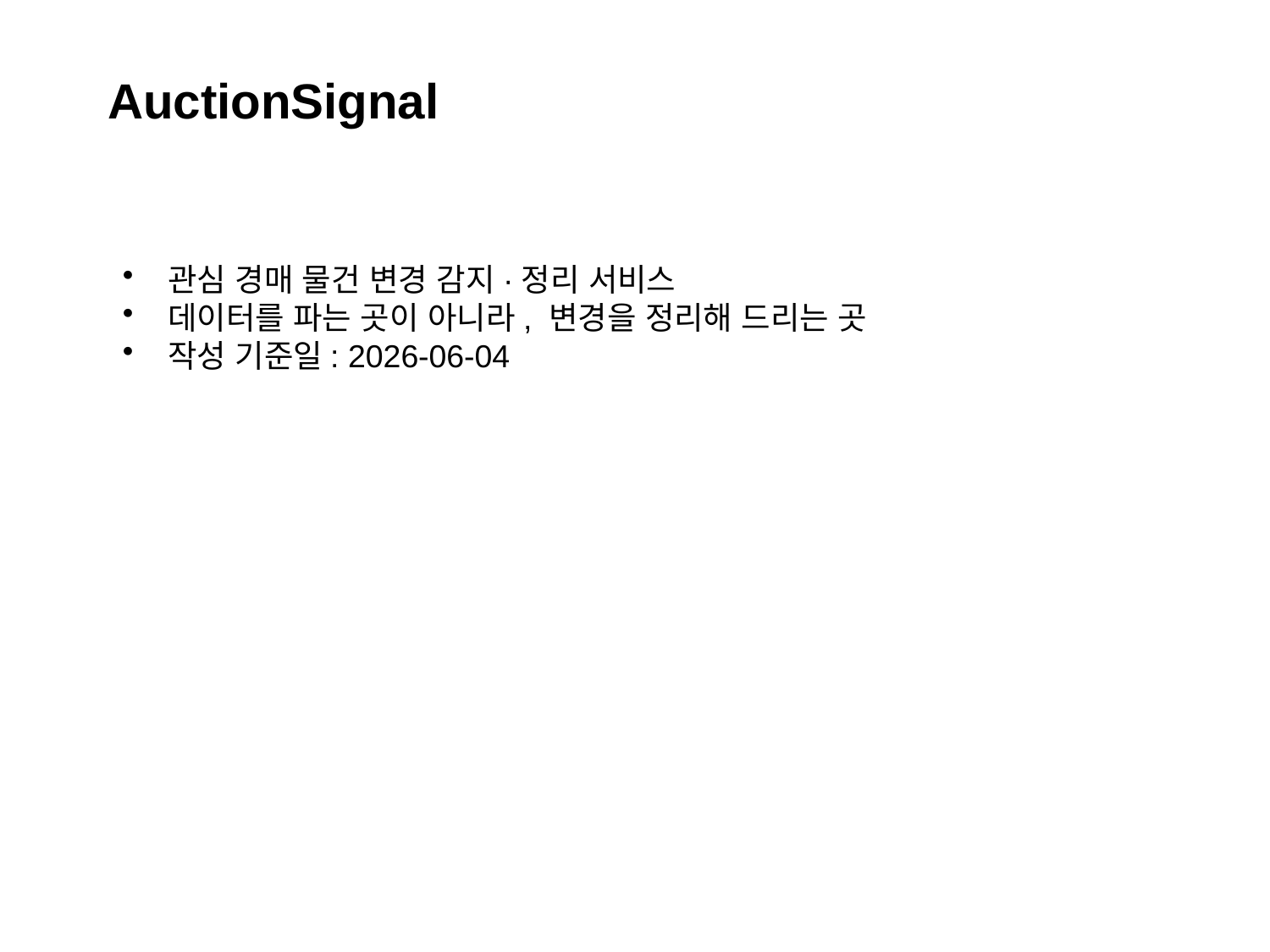

# AuctionSignal
관심 경매 물건 변경 감지·정리 서비스
데이터를 파는 곳이 아니라, 변경을 정리해 드리는 곳
작성 기준일: 2026-06-04